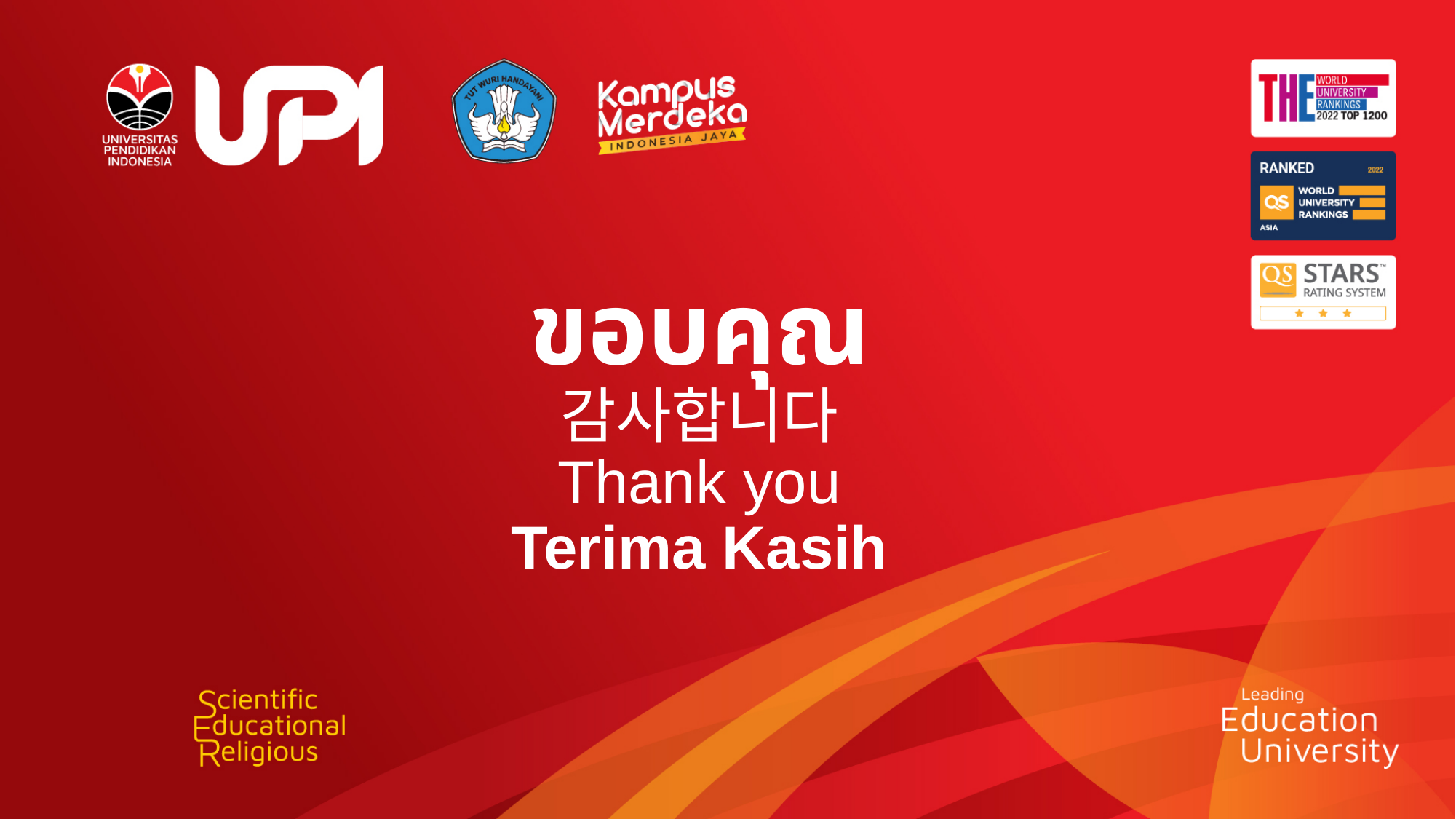

# ขอบคุณ 감사합니다 Thank you Terima Kasih